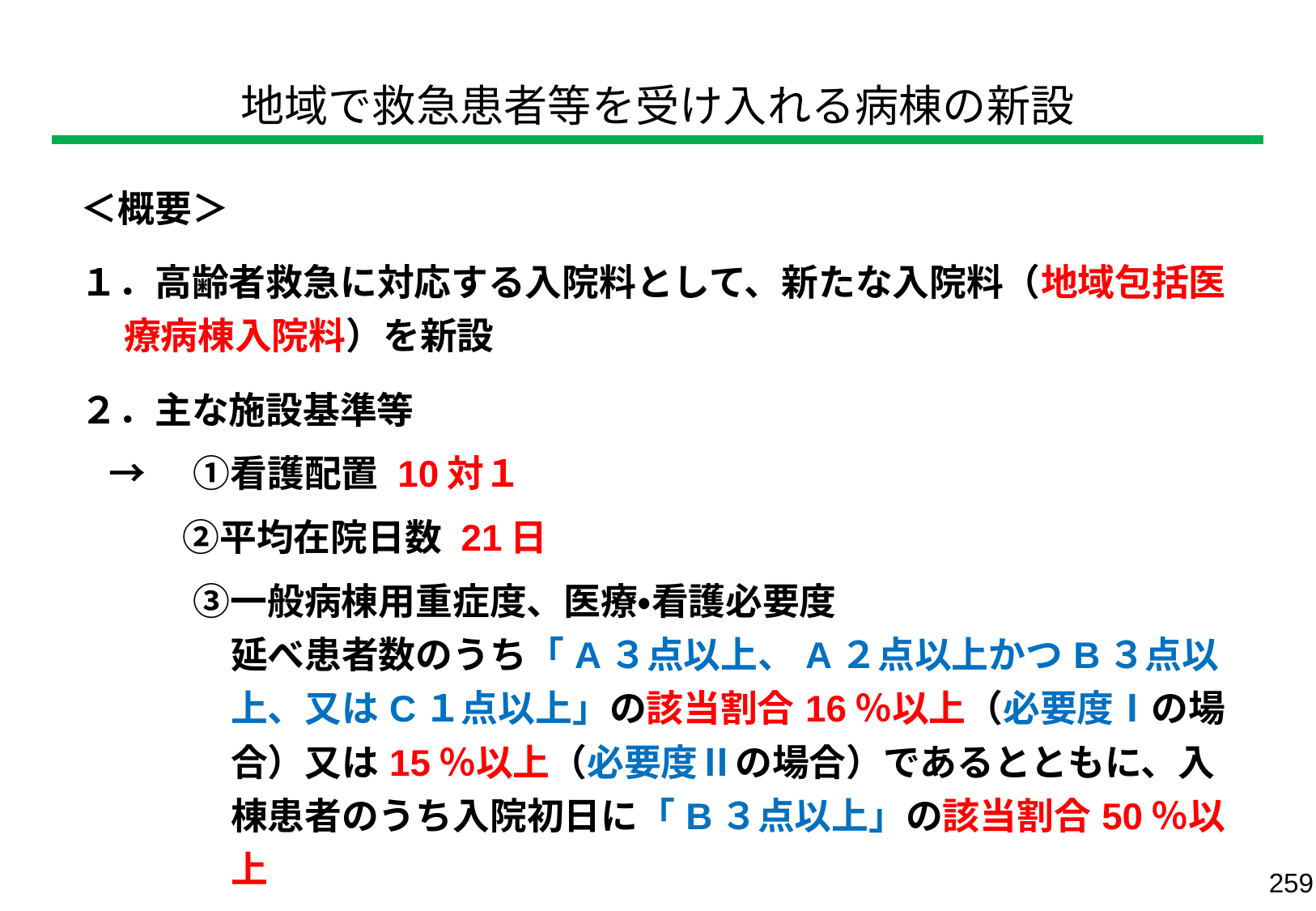

| 地域で救急患者等を受け入れる病棟の新設 |
| --- |
| ＜概要＞ １．高齢者救急に対応する入院料として、新たな入院料（地域包括医療病棟入院料）を新設 ２．主な施設基準等 →　①看護配置 10対１ 　　 ②平均在院日数 21日 　　③一般病棟用重症度、医療・看護必要度 延べ患者数のうち「A３点以上、A２点以上かつB３点以上、又はC１点以上」の該当割合16％以上（必要度Ⅰの場合）又は15％以上（必要度Ⅱの場合）であるとともに、入棟患者のうち入院初日に「B３点以上」の該当割合50％以上 　　 ④在宅復帰率 80％以上 　　 ⑤救急搬送割合 15％以上　等 |
| --- |
259